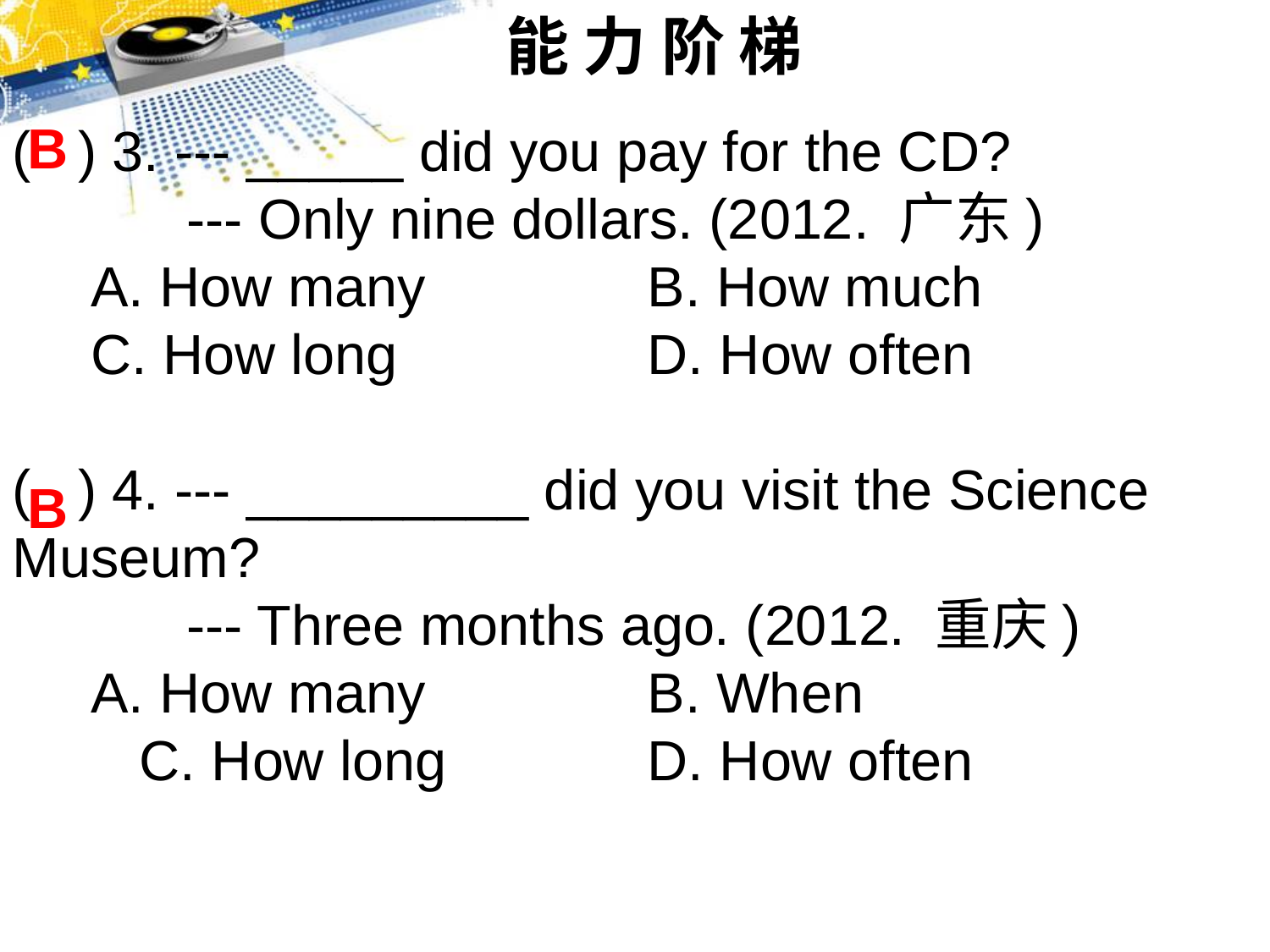

能 力 阶 梯
B
(   ) 3. --- _____ did you pay for the CD?
	   --- Only nine dollars. (2012. 广东)
     A. How many         	B. How much
     C. How long		D. How often

(   ) 4. --- _________ did you visit the Science Museum?
	   --- Three months ago. (2012. 重庆)
     A. How many         	B. When       			C. How long		D. How often
B